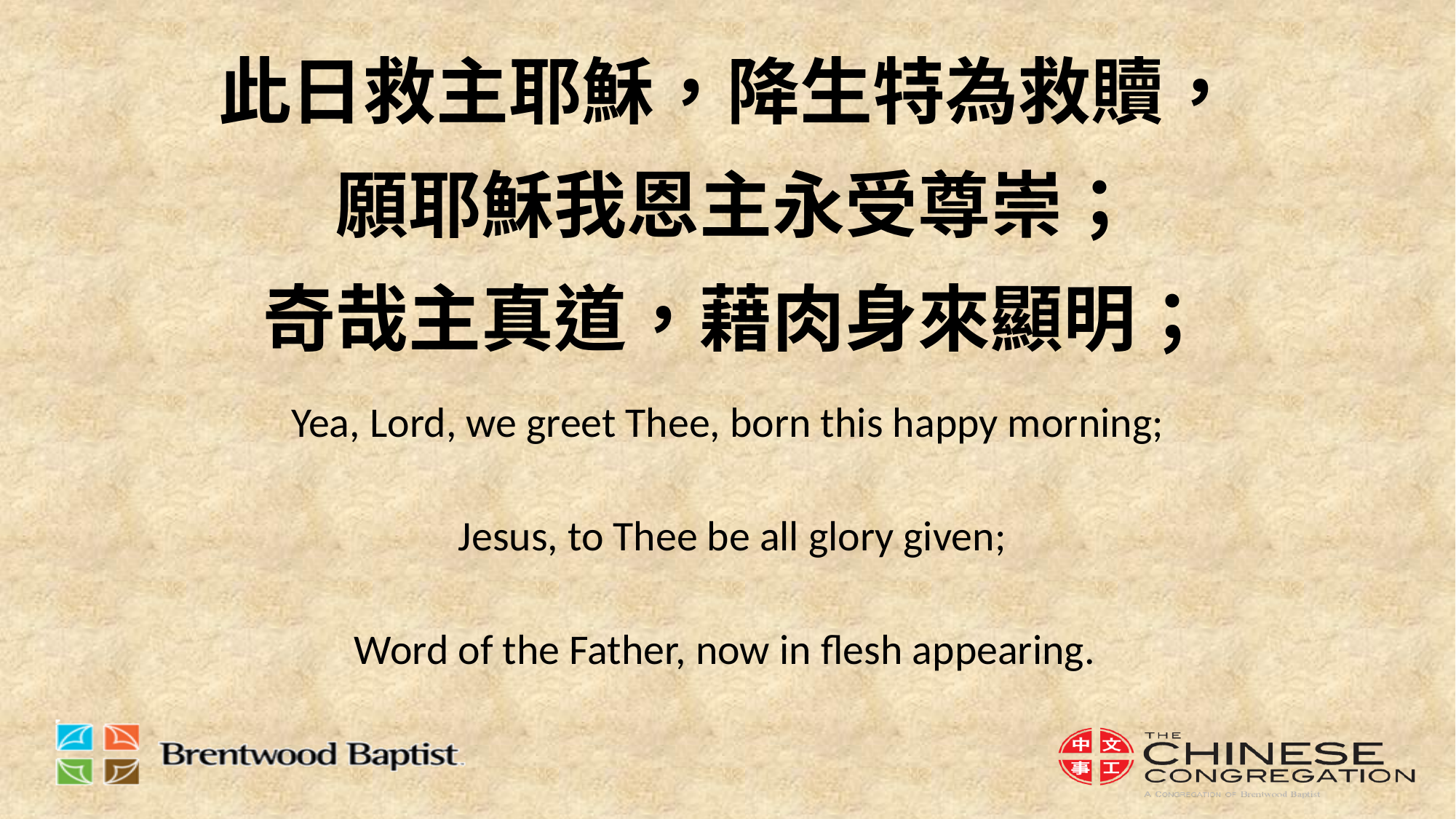

# 此日救主耶穌，降生特為救贖， 願耶穌我恩主永受尊崇； 奇哉主真道，藉肉身來顯明； Yea, Lord, we greet Thee, born this happy morning; Jesus, to Thee be all glory given; Word of the Father, now in flesh appearing.